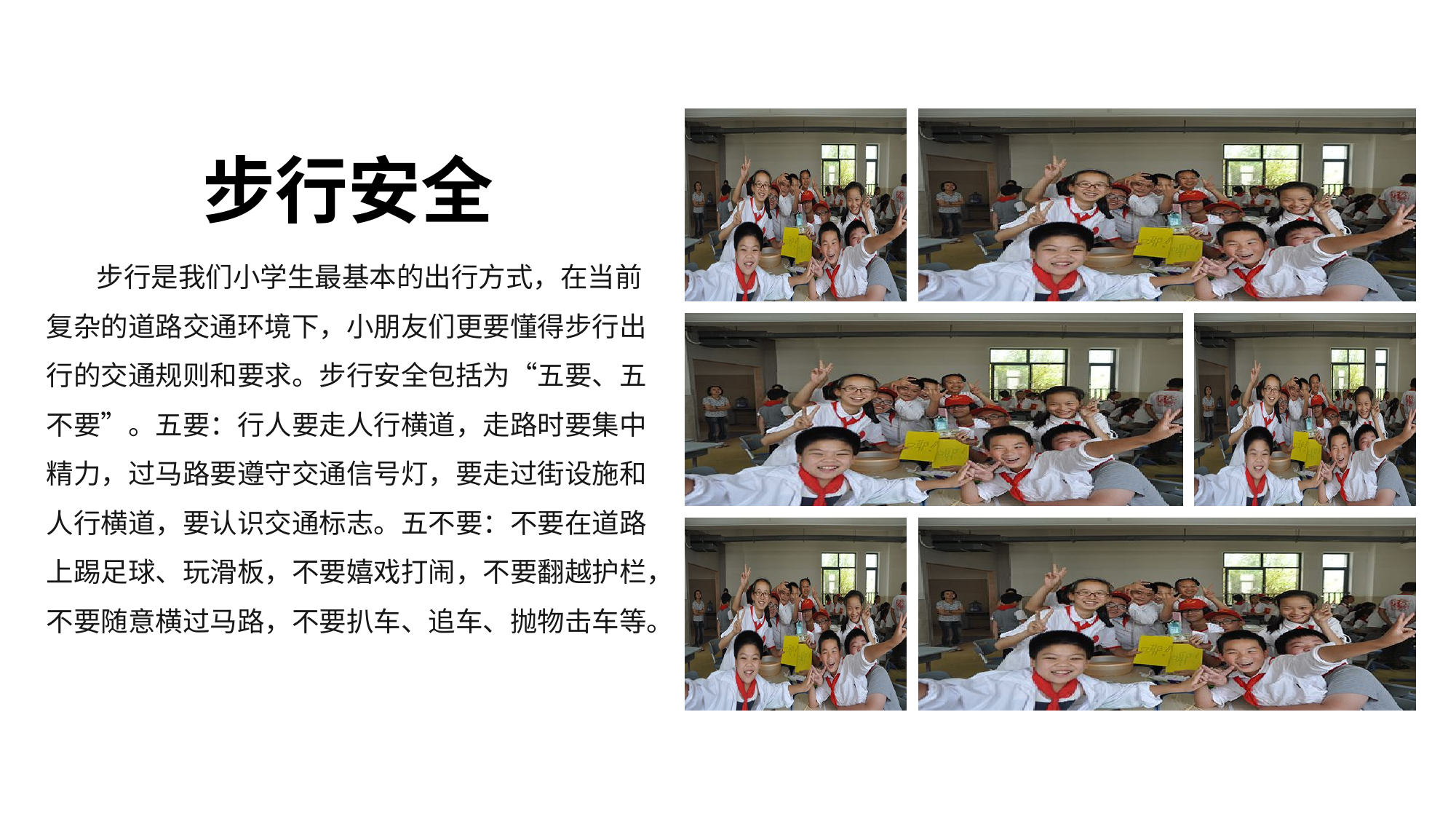

步行安全
       步行是我们小学生最基本的出行方式，在当前复杂的道路交通环境下，小朋友们更要懂得步行出行的交通规则和要求。步行安全包括为“五要、五不要”。五要：行人要走人行横道，走路时要集中精力，过马路要遵守交通信号灯，要走过街设施和人行横道，要认识交通标志。五不要：不要在道路上踢足球、玩滑板，不要嬉戏打闹，不要翻越护栏，不要随意横过马路，不要扒车、追车、抛物击车等。